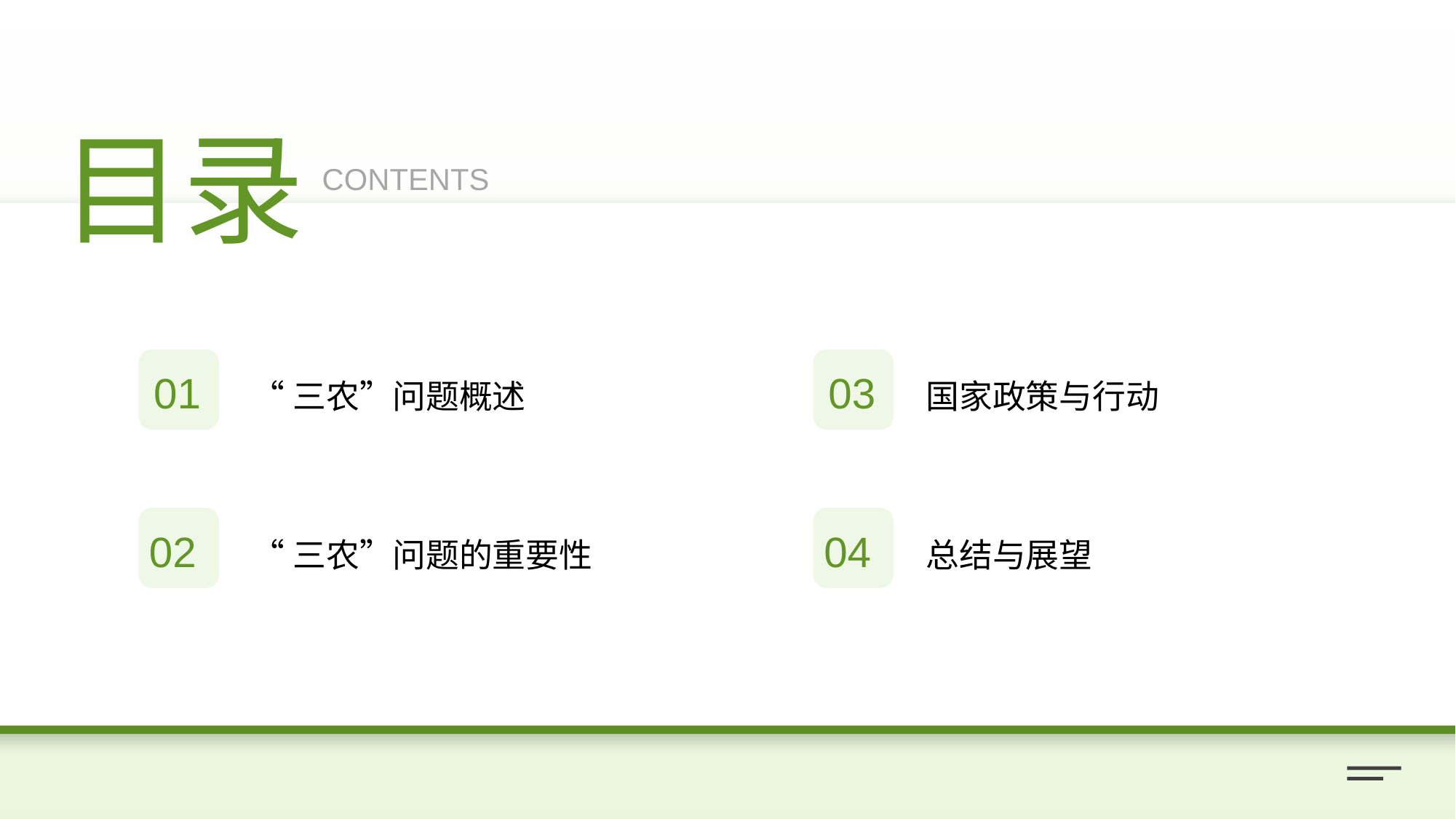

目录
CONTENTS

“三农”问题概述
国家政策与行动

01
03
“三农”问题的重要性
总结与展望

02
04